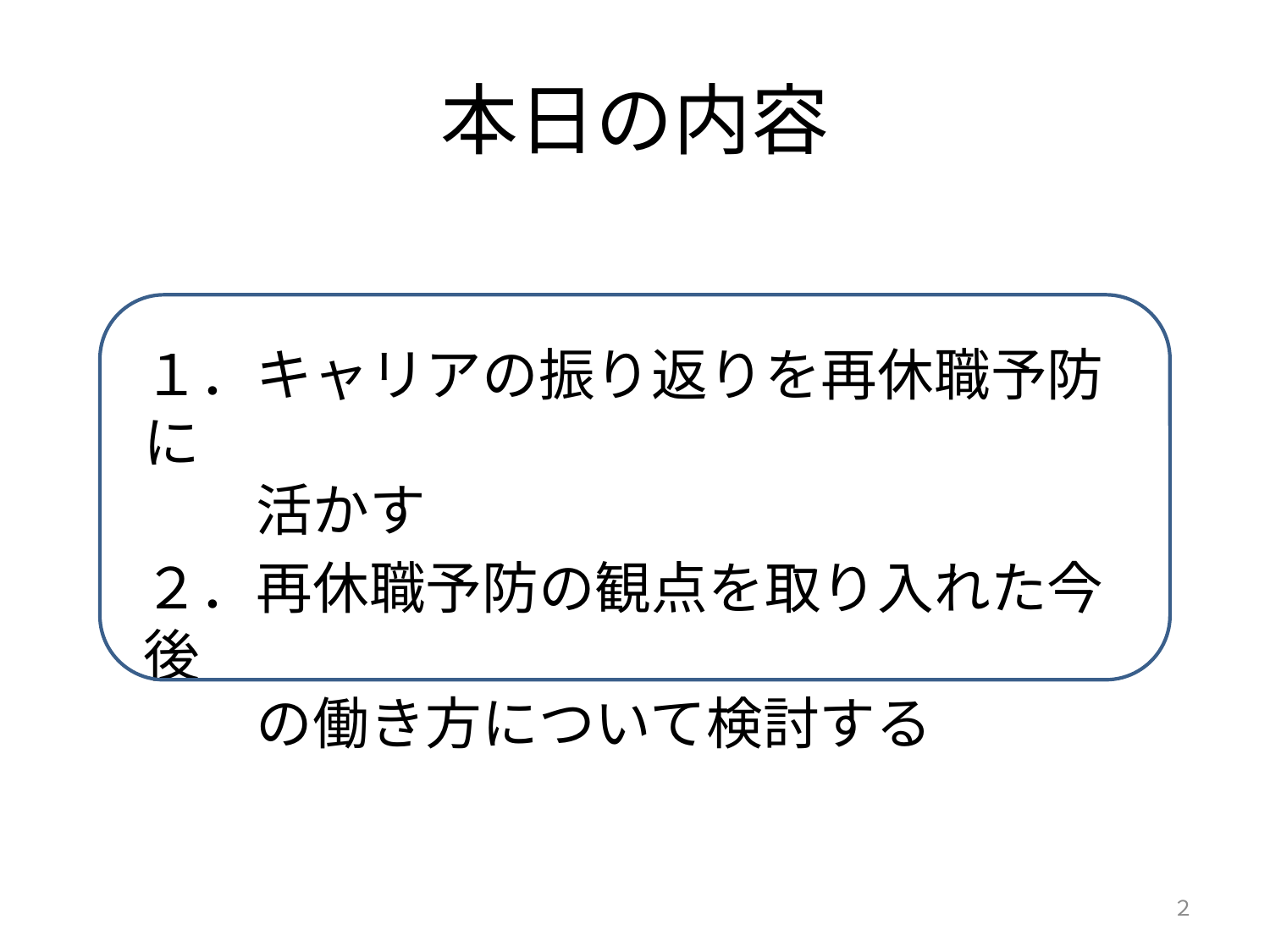

# 本日の内容

１．キャリアの振り返りを再休職予防に
　　活かす
２．再休職予防の観点を取り入れた今後
　　の働き方について検討する

２